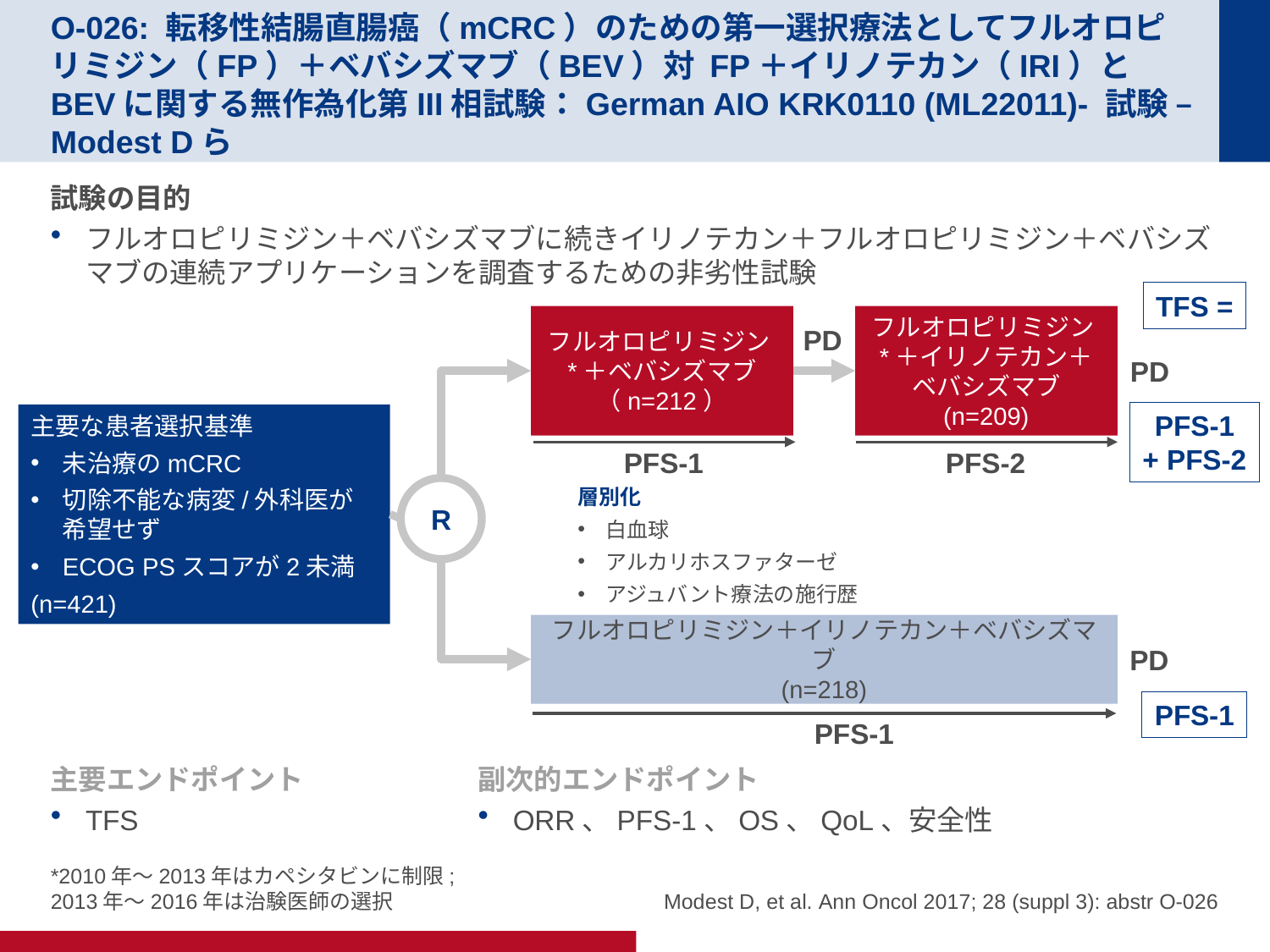

# O-026: 転移性結腸直腸癌（mCRC）のための第一選択療法としてフルオロピリミジン（FP）＋ベバシズマブ（BEV）対 FP＋イリノテカン（IRI）とBEVに関する無作為化第III相試験：German AIO KRK0110 (ML22011)- 試験 – Modest Dら
試験の目的
フルオロピリミジン＋ベバシズマブに続きイリノテカン＋フルオロピリミジン＋ベバシズマブの連続アプリケーションを調査するための非劣性試験
TFS =
フルオロピリミジン*＋ベバシズマブ
（n=212）
フルオロピリミジン*＋イリノテカン＋ベバシズマブ
(n=209)
PD
PD
PFS-1
+ PFS-2
主要な患者選択基準
未治療のmCRC
切除不能な病変/外科医が希望せず
ECOG PSスコアが2未満
(n=421)
PFS-1
PFS-2
層別化
白血球
アルカリホスファターゼ
アジュバント療法の施行歴
R
フルオロピリミジン＋イリノテカン＋ベバシズマブ
(n=218)
PD
PFS-1
PFS-1
主要エンドポイント
TFS

副次的エンドポイント
ORR、PFS-1、OS、QoL、安全性
*2010年～2013年はカペシタビンに制限;
2013年～2016年は治験医師の選択
Modest D, et al. Ann Oncol 2017; 28 (suppl 3): abstr O-026